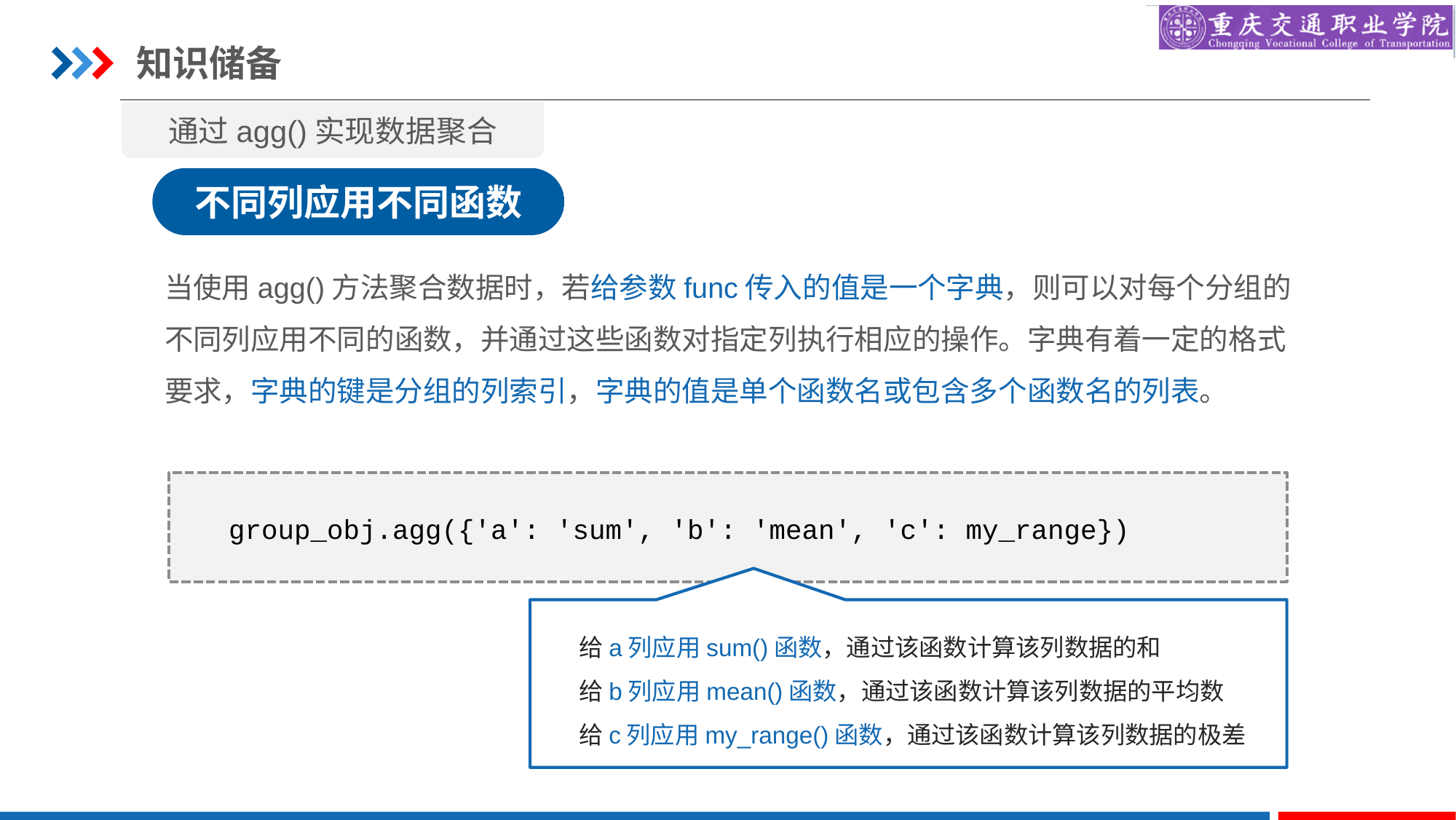

知识储备

通过agg()实现数据聚合
不同列应用不同函数
当使用agg()方法聚合数据时，若给参数func传入的值是一个字典，则可以对每个分组的不同列应用不同的函数，并通过这些函数对指定列执行相应的操作。字典有着一定的格式要求，字典的键是分组的列索引，字典的值是单个函数名或包含多个函数名的列表。

group_obj.agg({'a': 'sum', 'b': 'mean', 'c': my_range})

给a列应用sum()函数，通过该函数计算该列数据的和
给b列应用mean()函数，通过该函数计算该列数据的平均数
给c列应用my_range()函数，通过该函数计算该列数据的极差